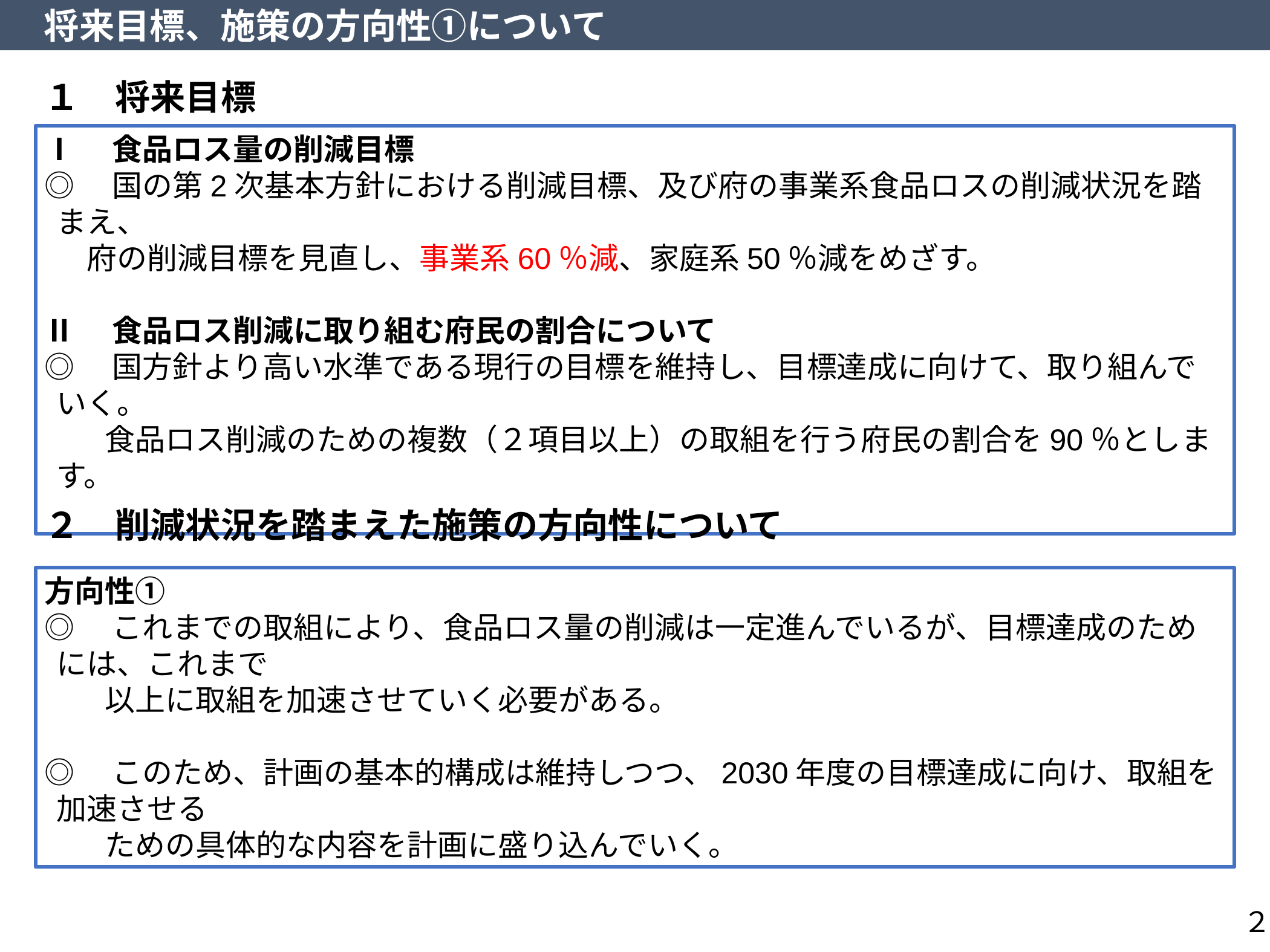

将来目標、施策の方向性①について
１　将来目標
Ⅰ　食品ロス量の削減目標
◎　国の第2次基本方針における削減目標、及び府の事業系食品ロスの削減状況を踏まえ、
　府の削減目標を見直し、事業系60％減、家庭系50％減をめざす。

Ⅱ　食品ロス削減に取り組む府民の割合について
◎　国方針より高い水準である現行の目標を維持し、目標達成に向けて、取り組んでいく。
　　食品ロス削減のための複数（２項目以上）の取組を行う府⺠の割合を90％とします。

２　削減状況を踏まえた施策の方向性について
方向性①
◎　これまでの取組により、食品ロス量の削減は一定進んでいるが、目標達成のためには、これまで
　　以上に取組を加速させていく必要がある。

◎　このため、計画の基本的構成は維持しつつ、2030年度の目標達成に向け、取組を加速させる
　　ための具体的な内容を計画に盛り込んでいく。
２